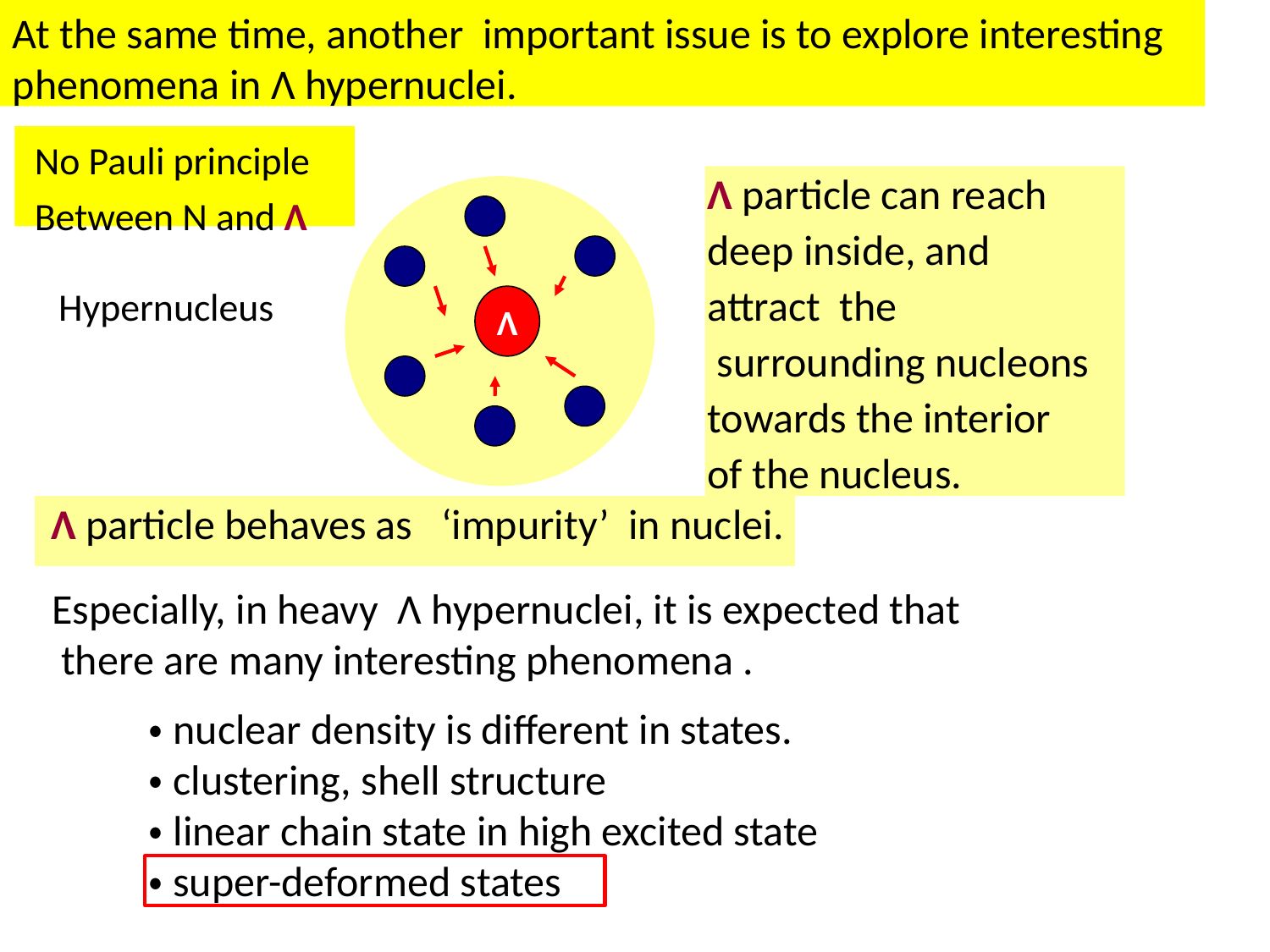

At the same time, another  important issue is to explore interesting phenomena in Λ hypernuclei.

No Pauli principle
Between N and Λ
Λ particle can reach
deep inside, and
attract  the
 surrounding nucleons
towards the interior
of the nucleus.

Hypernucleus

Λ

Λ particle behaves as   ‘impurity’  in nuclei.

Especially, in heavy  Λ hypernuclei, it is expected that
 there are many interesting phenomena .
・nuclear density is different in states.
・clustering, shell structure
・linear chain state in high excited state
・super-deformed states